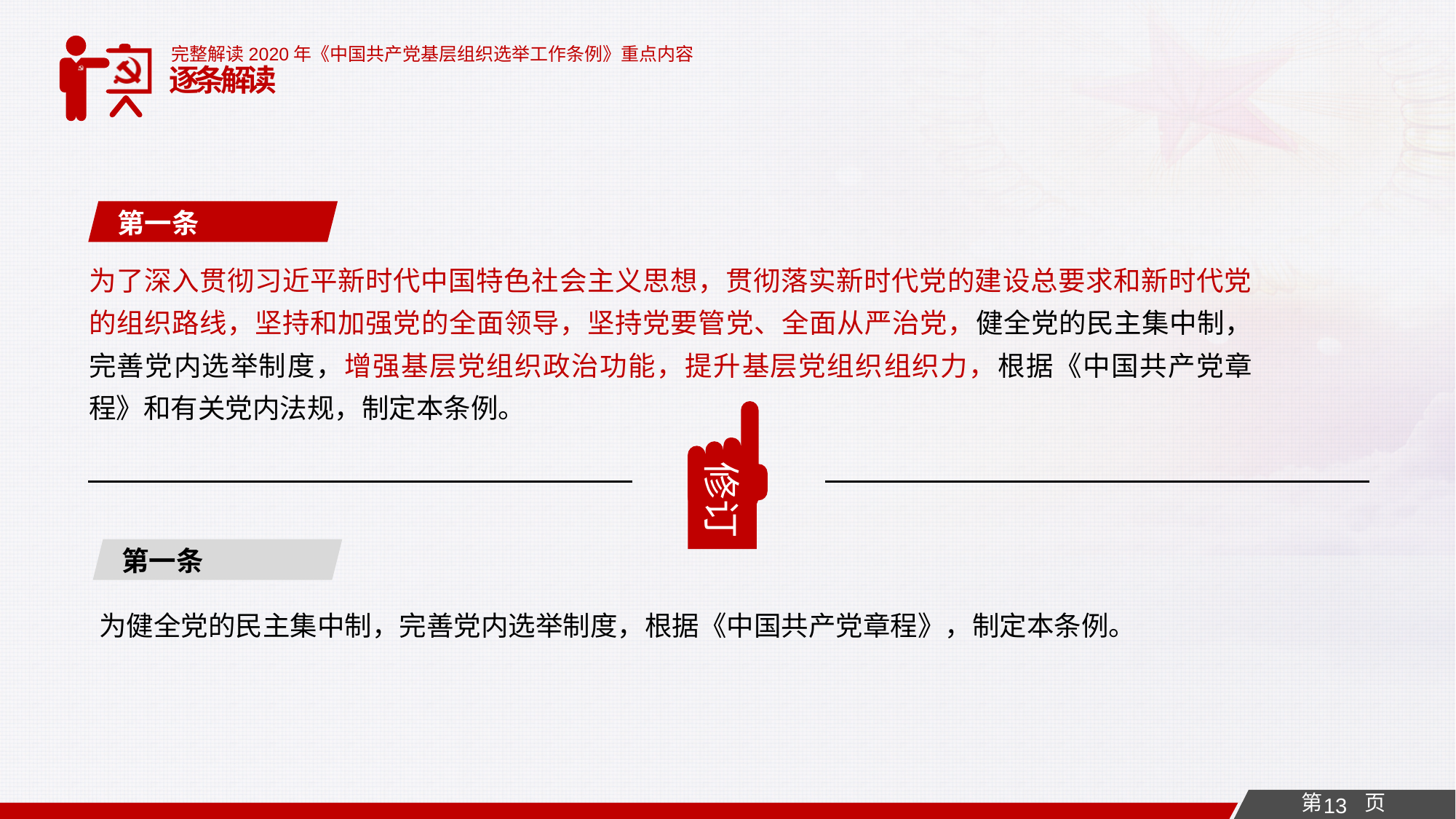

完整解读2020年《中国共产党基层组织选举工作条例》重点内容
逐条解读
第一条

为了深入贯彻习近平新时代中国特色社会主义思想，贯彻落实新时代党的建设总要求和新时代党的组织路线，坚持和加强党的全面领导，坚持党要管党、全面从严治党，健全党的民主集中制，完善党内选举制度，增强基层党组织政治功能，提升基层党组织组织力，根据《中国共产党章程》和有关党内法规，制定本条例。

修订
第一条

为健全党的民主集中制，完善党内选举制度，根据《中国共产党章程》，制定本条例。